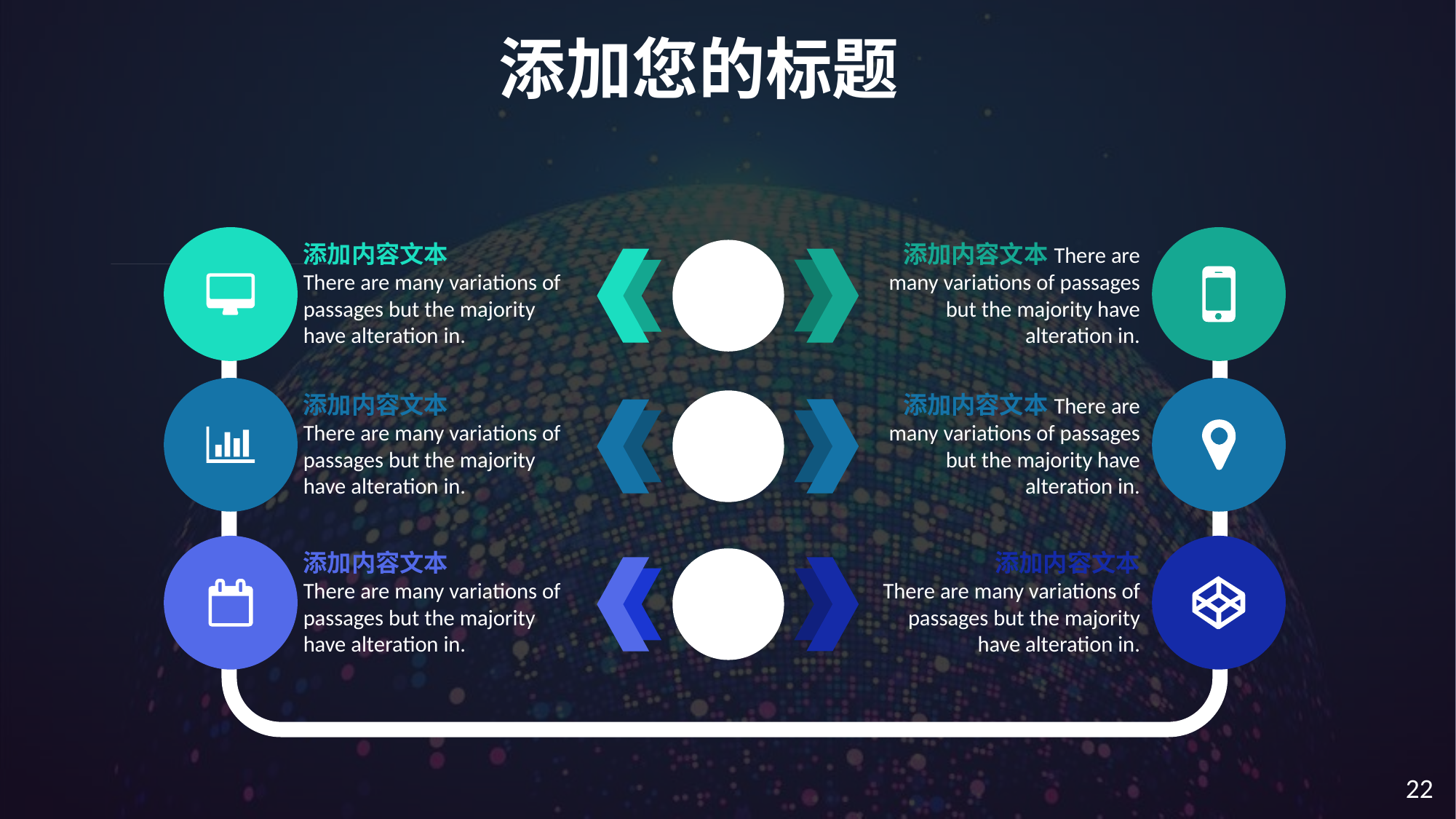

添加您的标题

添加内容文本
There are many variations of passages but the majority have alteration in.
添加内容文本There are many variations of passages but the majority have alteration in.
01

添加内容文本
There are many variations of passages but the majority have alteration in.
添加内容文本There are many variations of passages but the majority have alteration in.
02

添加内容文本
There are many variations of passages but the majority have alteration in.
添加内容文本
There are many variations of passages but the majority have alteration in.
03

22